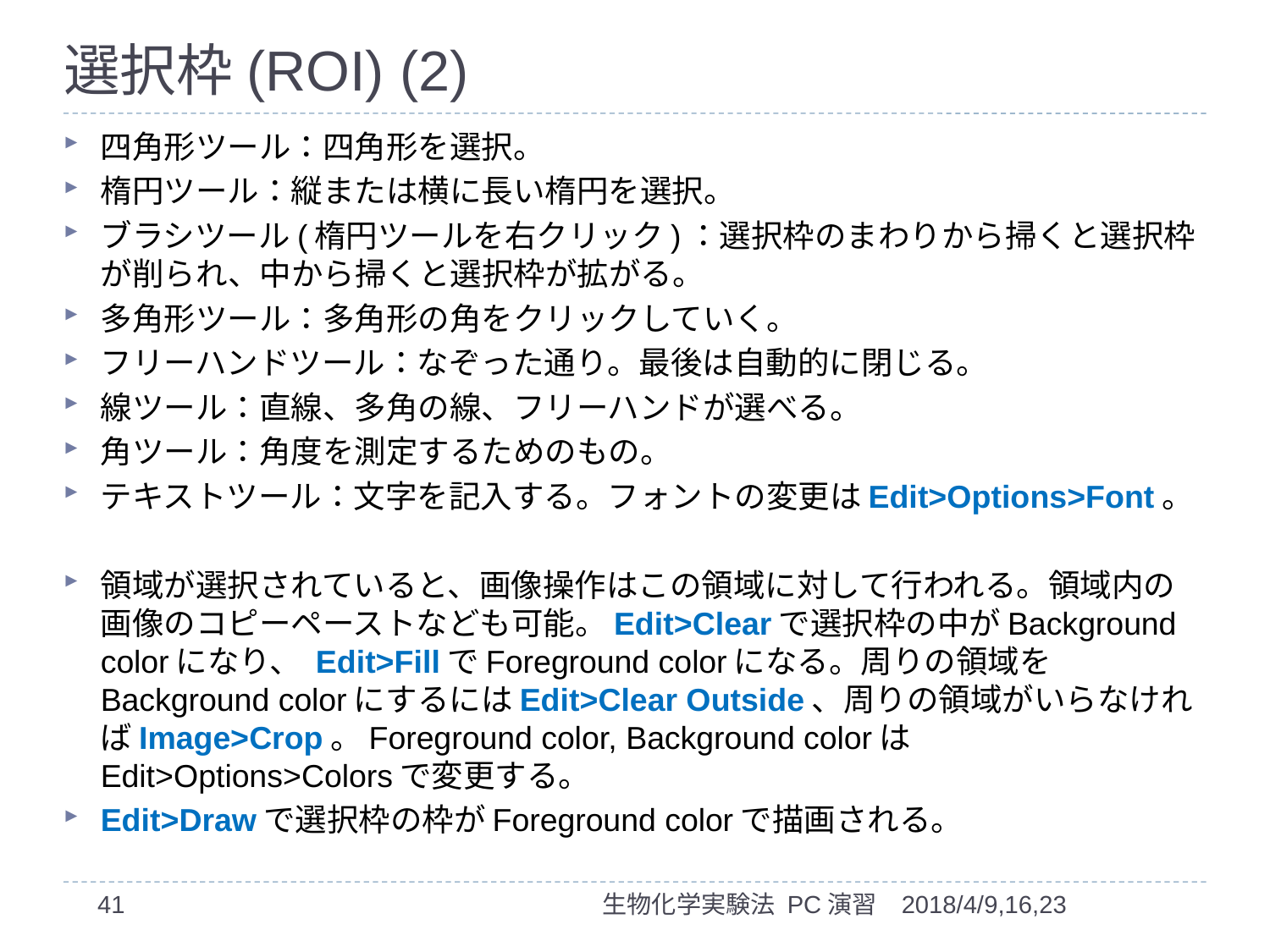

# 選択枠(ROI) (2)
四角形ツール：四角形を選択。
楕円ツール：縦または横に長い楕円を選択。
ブラシツール(楕円ツールを右クリック)：選択枠のまわりから掃くと選択枠が削られ、中から掃くと選択枠が拡がる。
多角形ツール：多角形の角をクリックしていく。
フリーハンドツール：なぞった通り。最後は自動的に閉じる。
線ツール：直線、多角の線、フリーハンドが選べる。
角ツール：角度を測定するためのもの。
テキストツール：文字を記入する。フォントの変更はEdit>Options>Font。

領域が選択されていると、画像操作はこの領域に対して行われる。領域内の画像のコピーペーストなども可能。Edit>Clearで選択枠の中がBackground colorになり、 Edit>FillでForeground colorになる。周りの領域をBackground colorにするにはEdit>Clear Outside、周りの領域がいらなければImage>Crop。Foreground color, Background colorはEdit>Options>Colorsで変更する。
Edit>Drawで選択枠の枠がForeground colorで描画される。
41
生物化学実験法 PC演習
2018/4/9,16,23